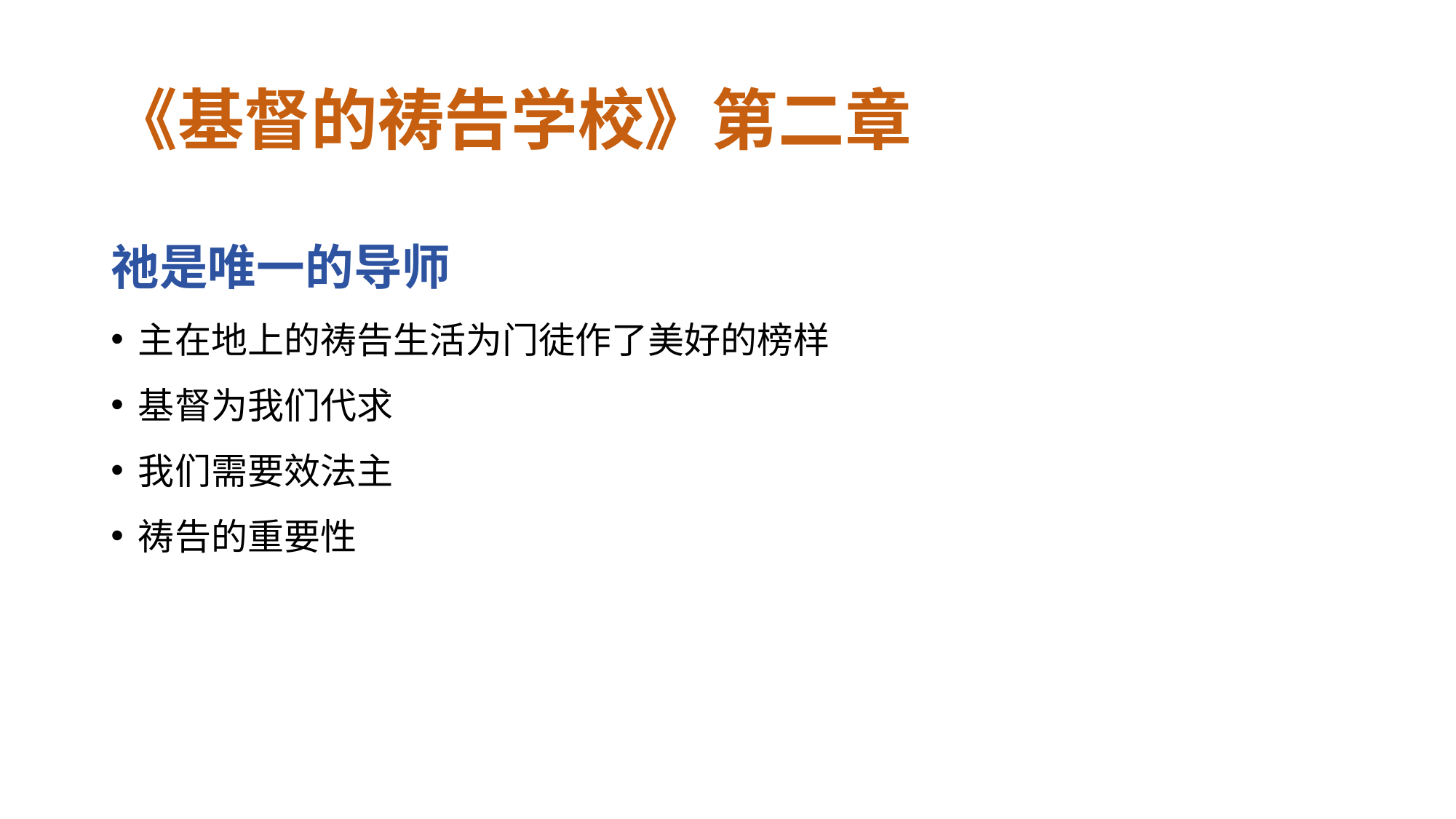

# 《基督的祷告学校》第二章
祂是唯一的导师
主在地上的祷告生活为门徒作了美好的榜样
基督为我们代求
我们需要效法主
祷告的重要性